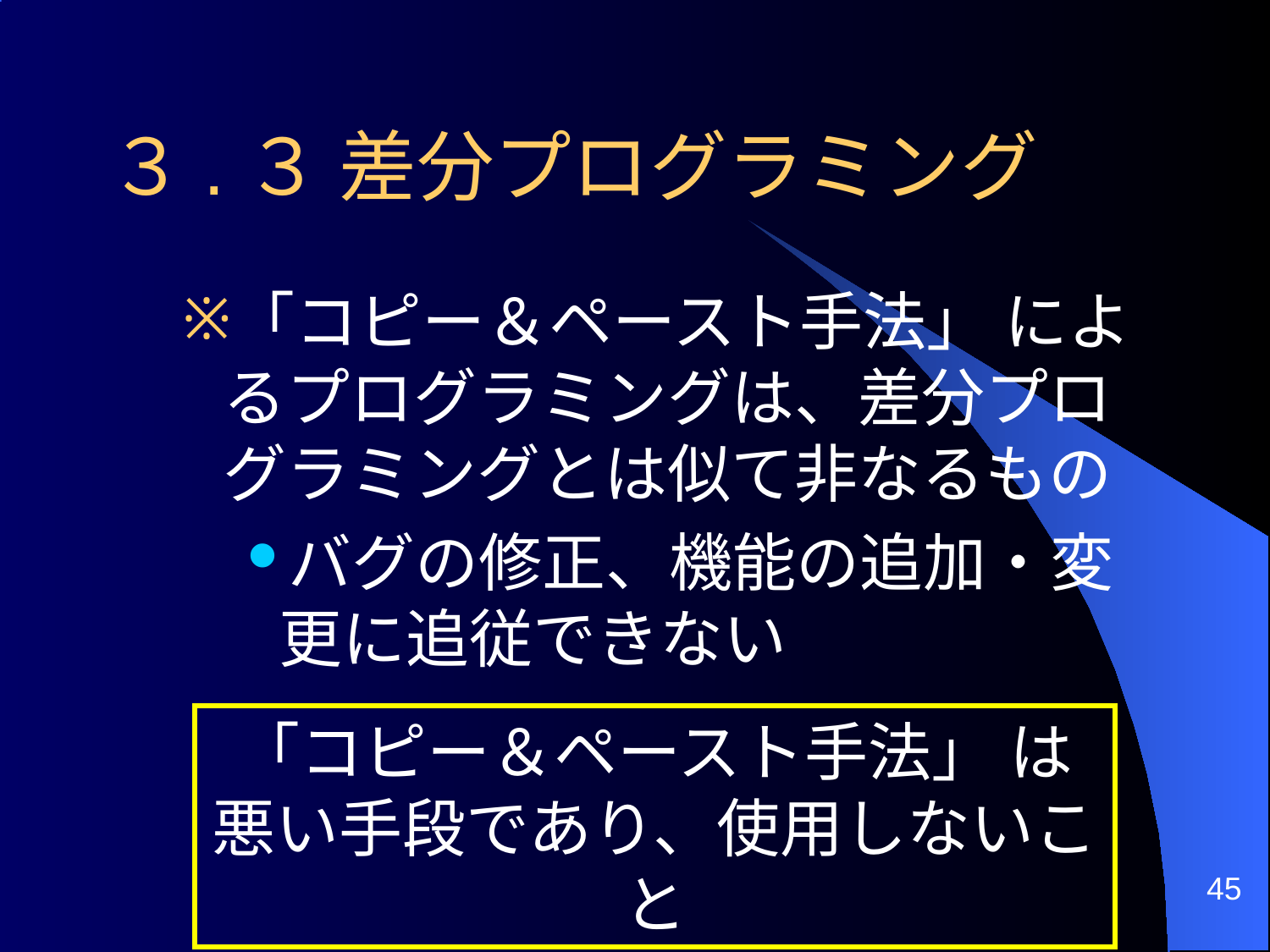

# ３.３ 差分プログラミング
「コピー＆ペースト手法」 によるプログラミングは、差分プログラミングとは似て非なるもの
バグの修正、機能の追加・変更に追従できない
「コピー＆ペースト手法」 は悪い手段であり、使用しないこと
45